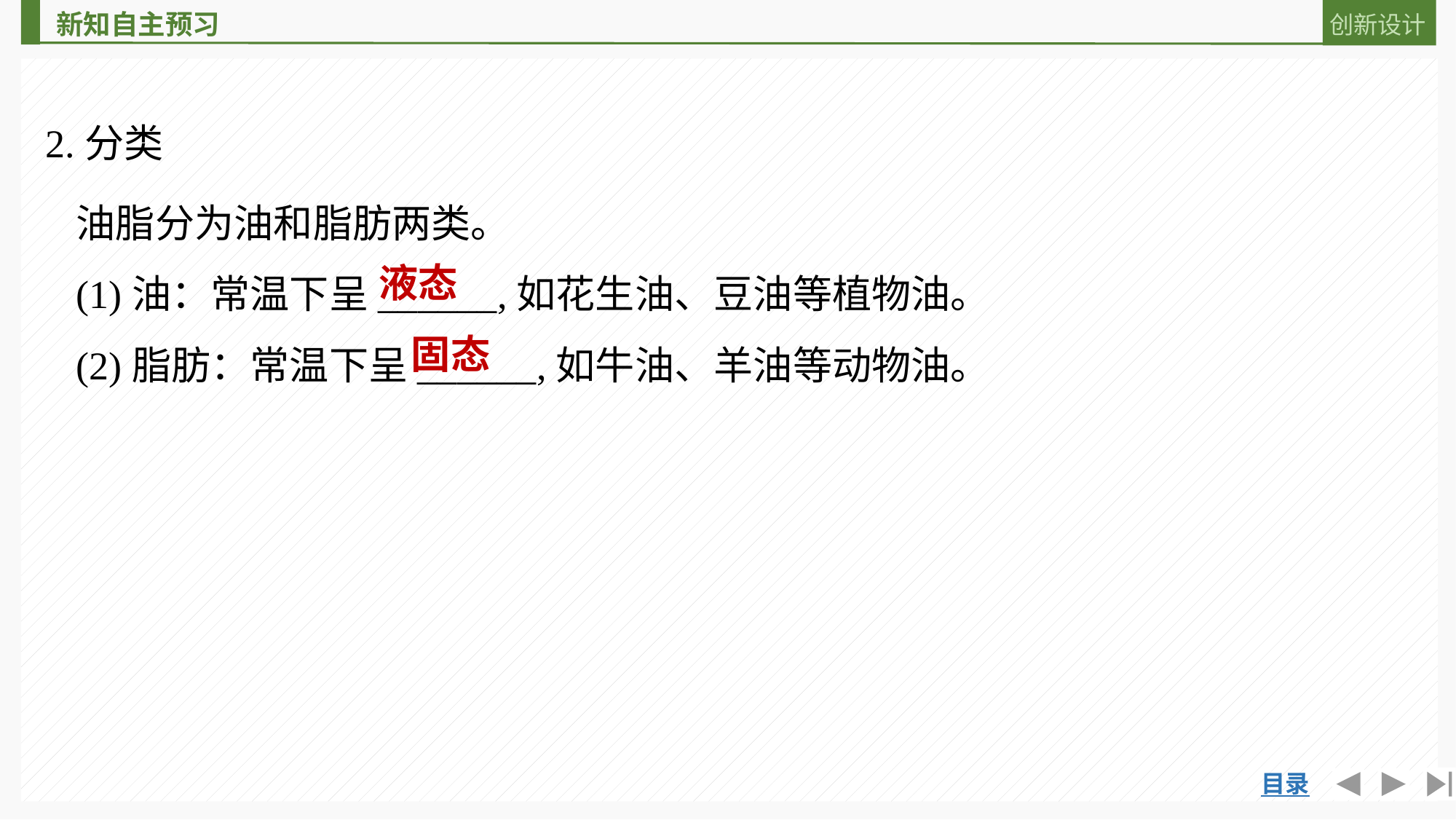

2.分类
油脂分为油和脂肪两类。
(1)油：常温下呈______,如花生油、豆油等植物油。
(2)脂肪：常温下呈______,如牛油、羊油等动物油。
液态
固态